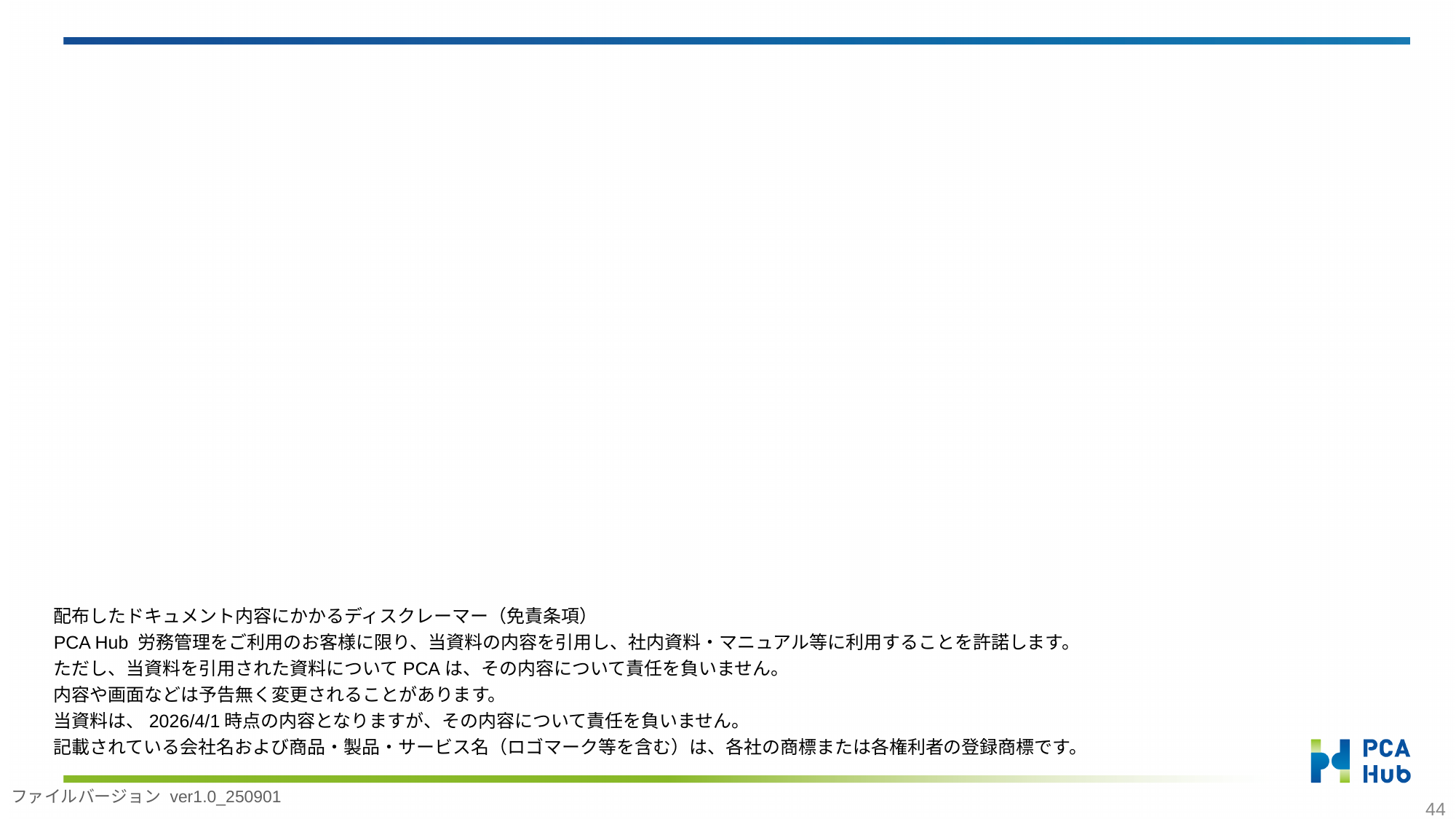

配布したドキュメント内容にかかるディスクレーマー（免責条項）
PCA Hub 労務管理をご利用のお客様に限り、当資料の内容を引用し、社内資料・マニュアル等に利用することを許諾します。
ただし、当資料を引用された資料についてPCAは、その内容について責任を負いません。
内容や画面などは予告無く変更されることがあります。
当資料は、2026/4/1時点の内容となりますが、その内容について責任を負いません。
記載されている会社名および商品・製品・サービス名（ロゴマーク等を含む）は、各社の商標または各権利者の登録商標です。
ファイルバージョン ver1.0_250901
44